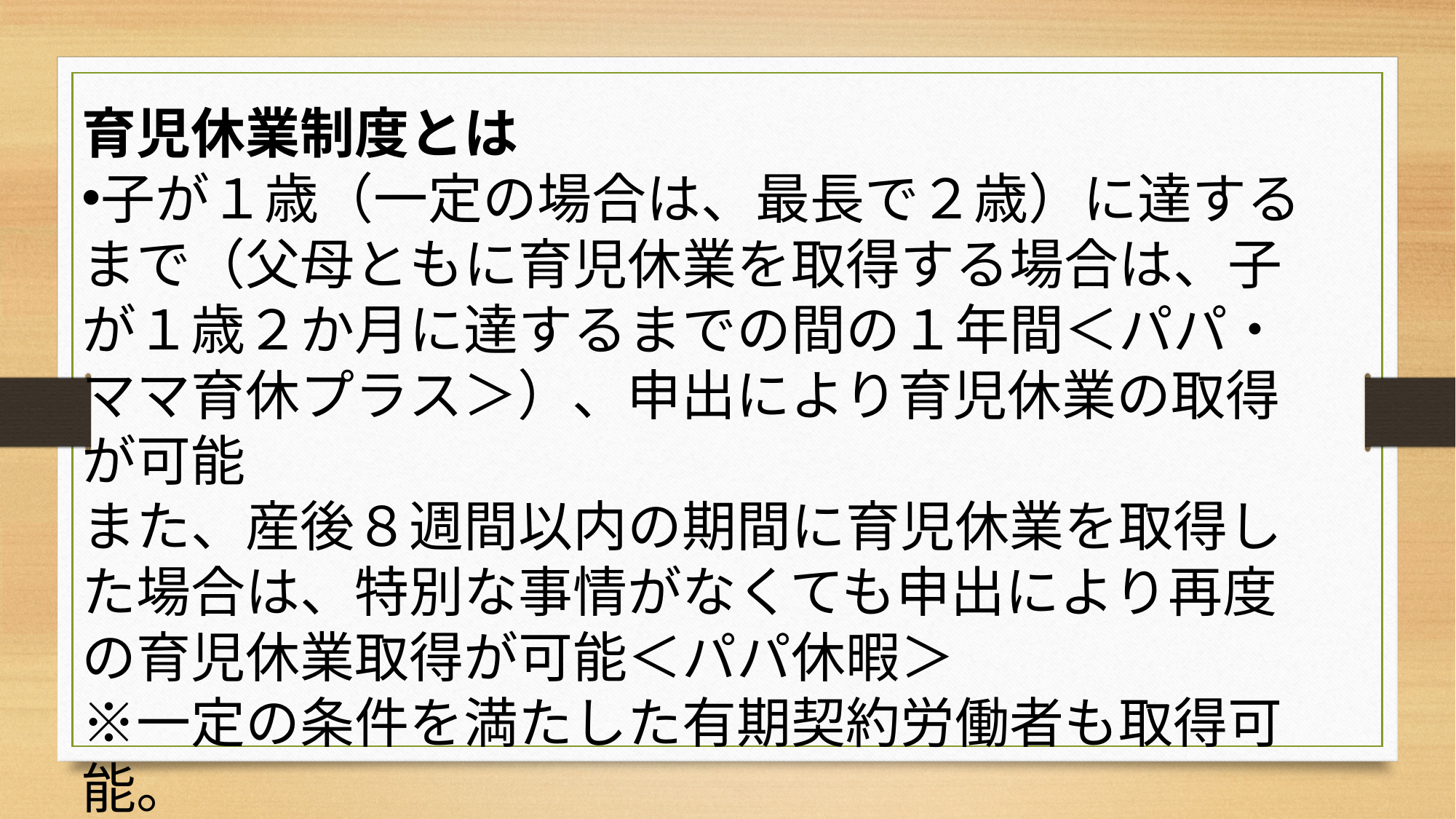

育児休業制度とは
子が１歳（一定の場合は、最長で２歳）に達するまで（父母ともに育児休業を取得する場合は、子が１歳２か月に達するまでの間の１年間＜パパ・ママ育休プラス＞）、申出により育児休業の取得が可能
また、産後８週間以内の期間に育児休業を取得した場合は、特別な事情がなくても申出により再度の育児休業取得が可能＜パパ休暇＞
※一定の条件を満たした有期契約労働者も取得可能。